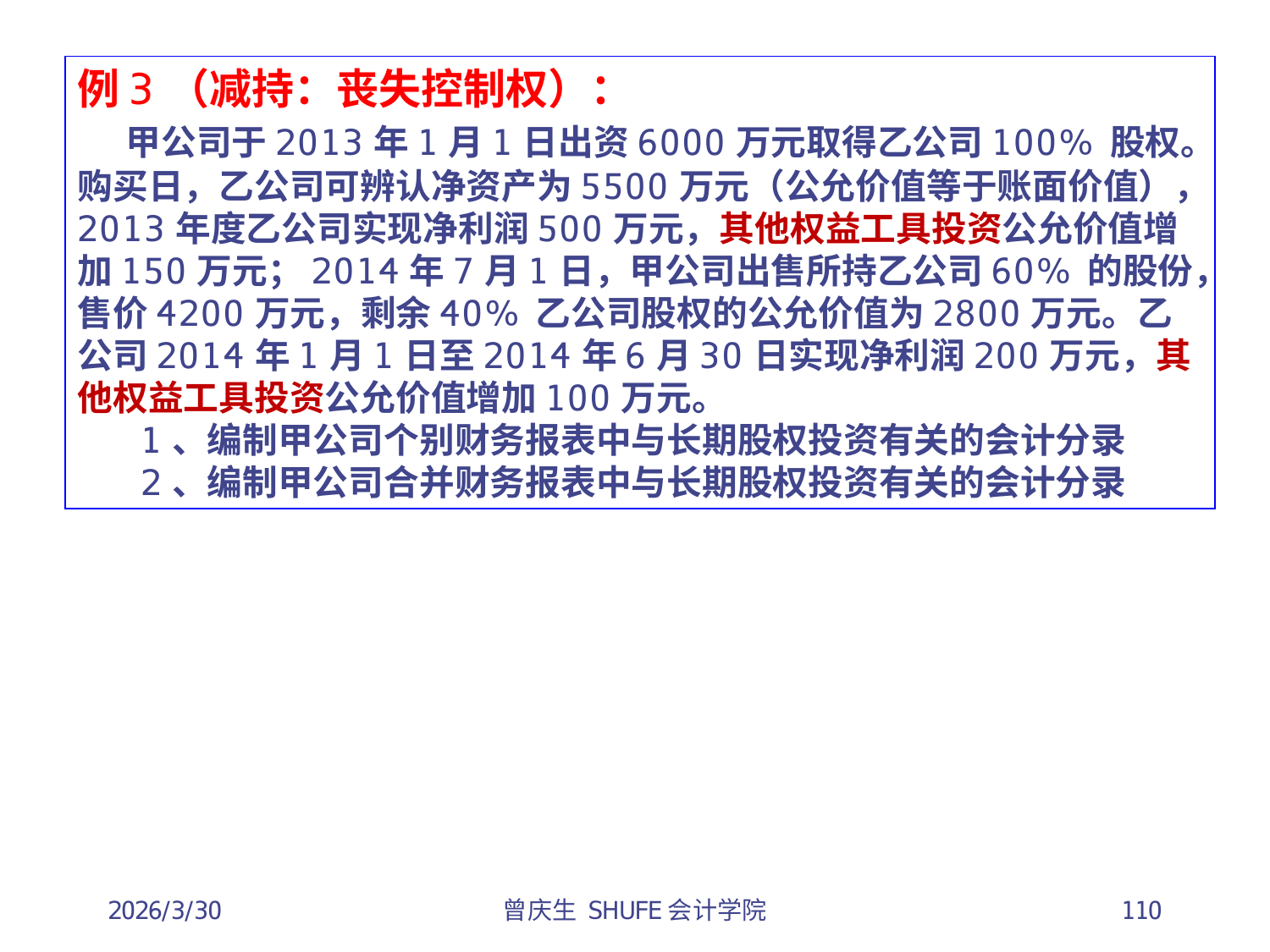

例3（减持：丧失控制权）：
    甲公司于2013年1月1日出资6000万元取得乙公司100%股权。购买日，乙公司可辨认净资产为5500万元（公允价值等于账面价值），2013年度乙公司实现净利润500万元，其他权益工具投资公允价值增加150万元；2014年7月1日，甲公司出售所持乙公司60%的股份，售价4200万元，剩余40%乙公司股权的公允价值为2800万元。乙公司2014年1月1日至2014年6月30日实现净利润200万元，其他权益工具投资公允价值增加100万元。
1、编制甲公司个别财务报表中与长期股权投资有关的会计分录
2、编制甲公司合并财务报表中与长期股权投资有关的会计分录
2026/3/30
曾庆生 SHUFE会计学院
110